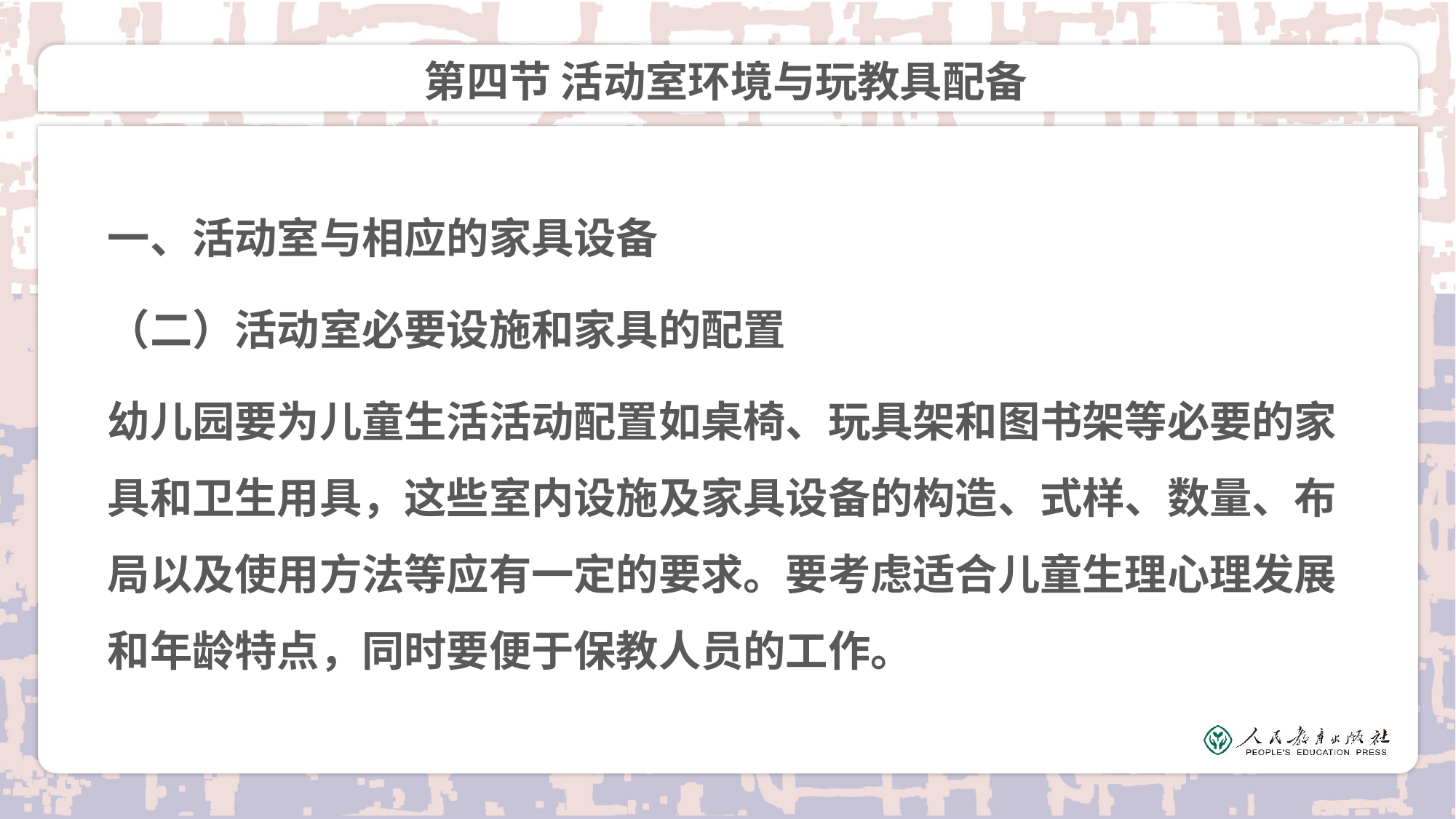

# 第四节 活动室环境与玩教具配备
一、活动室与相应的家具设备
（二）活动室必要设施和家具的配置
幼儿园要为儿童生活活动配置如桌椅、玩具架和图书架等必要的家具和卫生用具，这些室内设施及家具设备的构造、式样、数量、布局以及使用方法等应有一定的要求。要考虑适合儿童生理心理发展和年龄特点，同时要便于保教人员的工作。